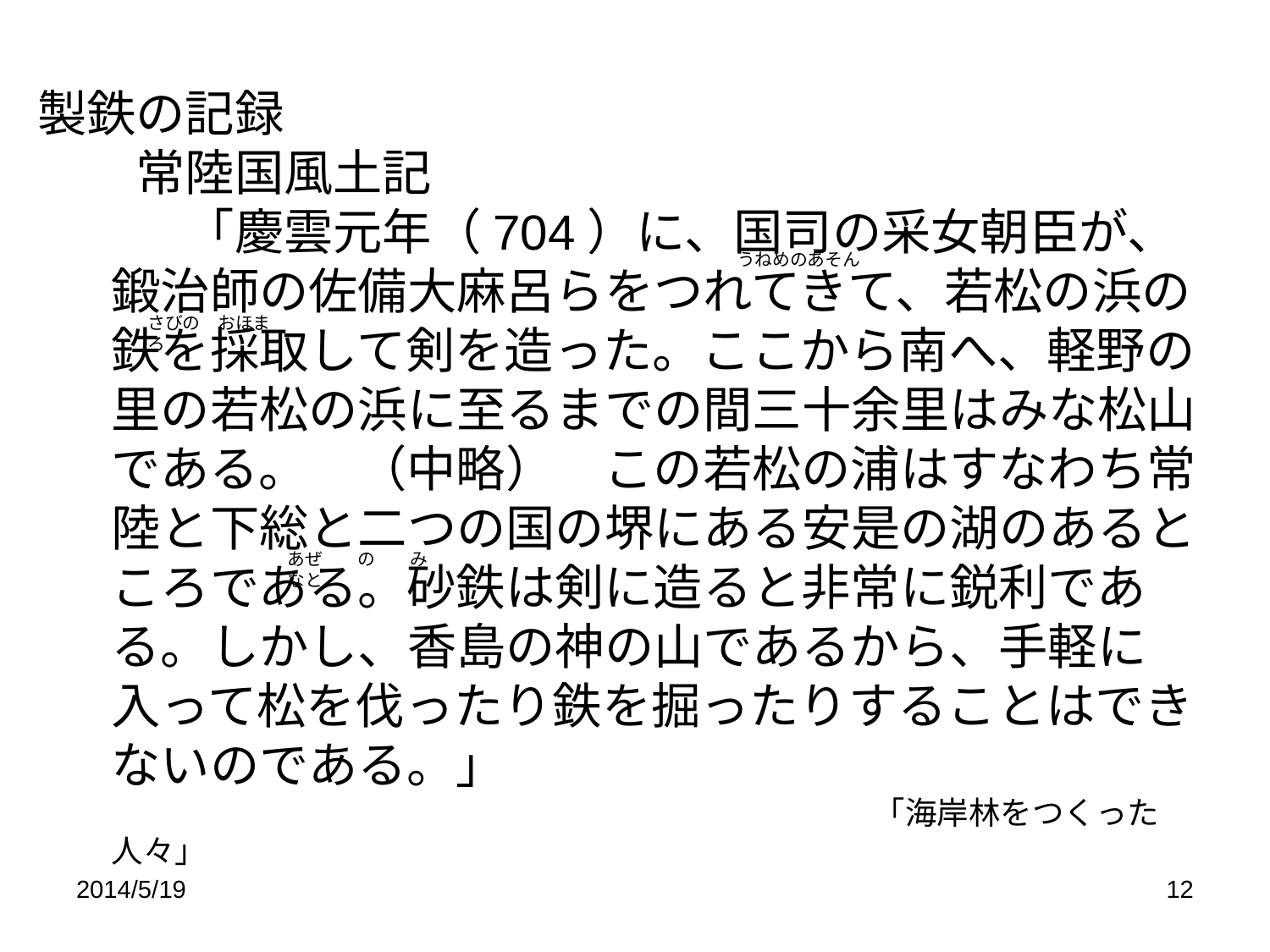

製鉄の記録
　　常陸国風土記
　　　「慶雲元年（704）に、国司の采女朝臣が、鍛治師の佐備大麻呂らをつれてきて、若松の浜の鉄を採取して剣を造った。ここから南へ、軽野の里の若松の浜に至るまでの間三十余里はみな松山である。　（中略）　この若松の浦はすなわち常陸と下総と二つの国の堺にある安是の湖のあるところである。砂鉄は剣に造ると非常に鋭利である。しかし、香島の神の山であるから、手軽に入って松を伐ったり鉄を掘ったりすることはできないのである。」
							「海岸林をつくった人々」
うねめのあそん
さびの　おほまろ
あぜ　　の　　みなと
2014/5/19
12